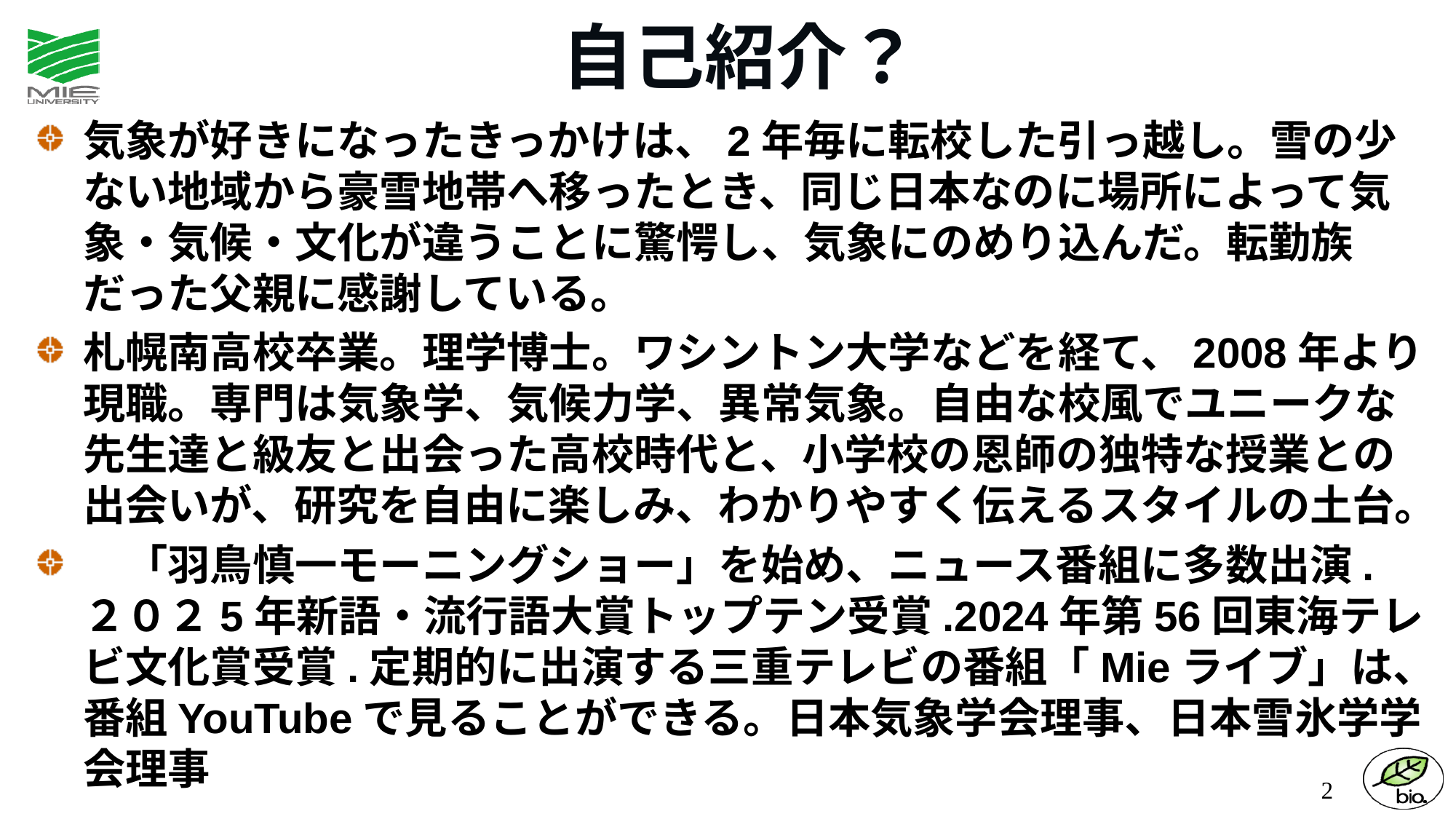

# 自己紹介？
気象が好きになったきっかけは、2年毎に転校した引っ越し。雪の少ない地域から豪雪地帯へ移ったとき、同じ日本なのに場所によって気象・気候・文化が違うことに驚愕し、気象にのめり込んだ。転勤族だった父親に感謝している。
札幌南高校卒業。理学博士。ワシントン大学などを経て、2008年より現職。専門は気象学、気候力学、異常気象。自由な校風でユニークな先生達と級友と出会った高校時代と、小学校の恩師の独特な授業との出会いが、研究を自由に楽しみ、わかりやすく伝えるスタイルの土台。
　「羽鳥慎一モーニングショー」を始め、ニュース番組に多数出演. ２０２5年新語・流行語大賞トップテン受賞.2024年第56回東海テレビ文化賞受賞.定期的に出演する三重テレビの番組「Mieライブ」は、番組YouTubeで見ることができる。日本気象学会理事、日本雪氷学学会理事
2